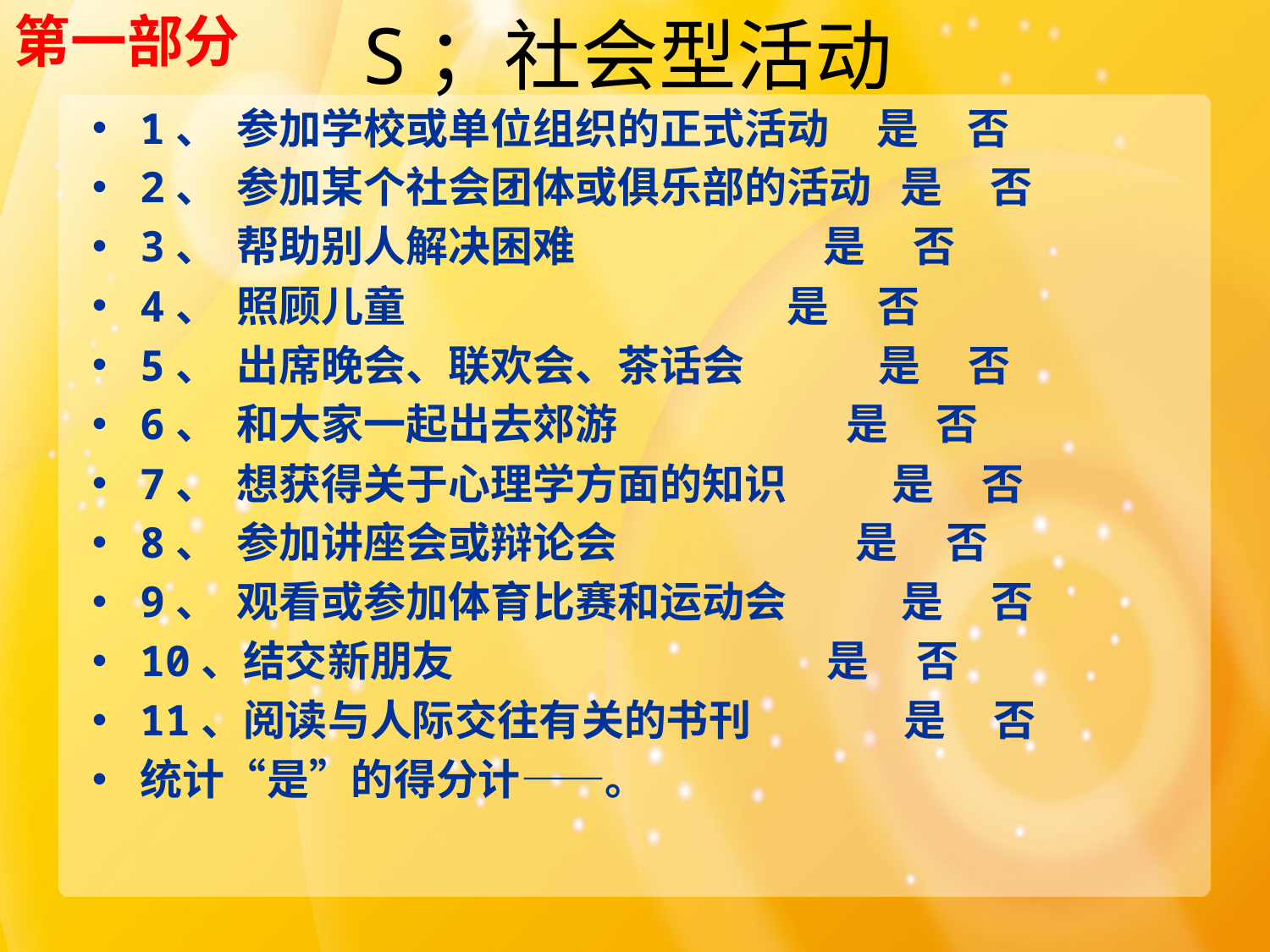

第一部分
# S；社会型活动
1、  参加学校或单位组织的正式活动     是     否
2、  参加某个社会团体或俱乐部的活动   是     否
3、  帮助别人解决困难                          是     否
4、  照顾儿童                                        是     否
5、  出席晚会、联欢会、茶话会              是     否
6、  和大家一起出去郊游                        是     否
7、  想获得关于心理学方面的知识           是     否
8、  参加讲座会或辩论会                         是     否
9、  观看或参加体育比赛和运动会            是     否
10、结交新朋友                                       是     否
11、阅读与人际交往有关的书刊                是     否
统计“是”的得分计——。